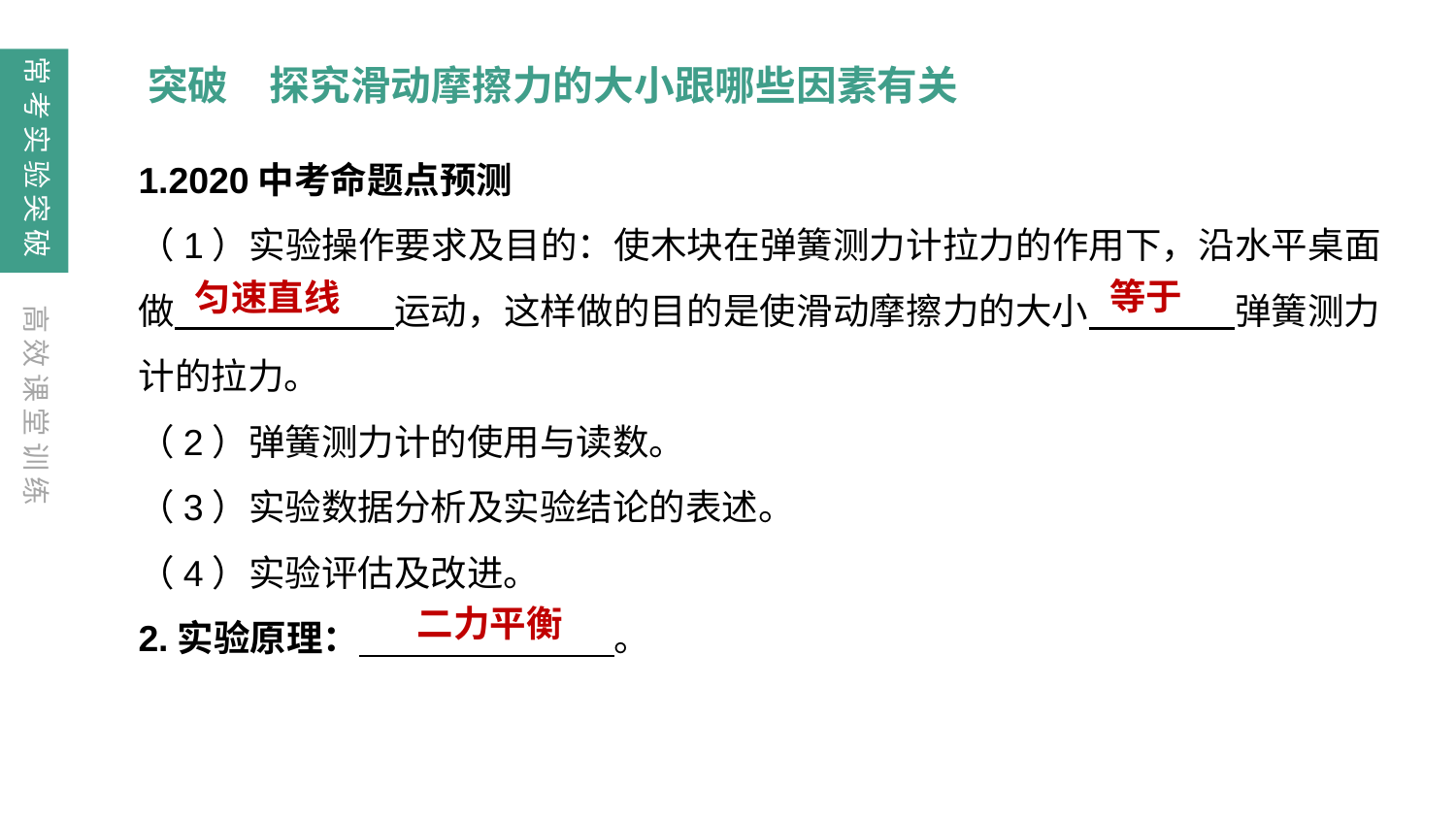

常考实验突破

突破　探究滑动摩擦力的大小跟哪些因素有关
1.2020中考命题点预测
（1）实验操作要求及目的：使木块在弹簧测力计拉力的作用下，沿水平桌面做　　　　　　运动，这样做的目的是使滑动摩擦力的大小　　　　弹簧测力计的拉力。
（2）弹簧测力计的使用与读数。
（3）实验数据分析及实验结论的表述。
（4）实验评估及改进。
2.实验原理：　　　　　　　。
等于
匀速直线
高效课堂训练
二力平衡